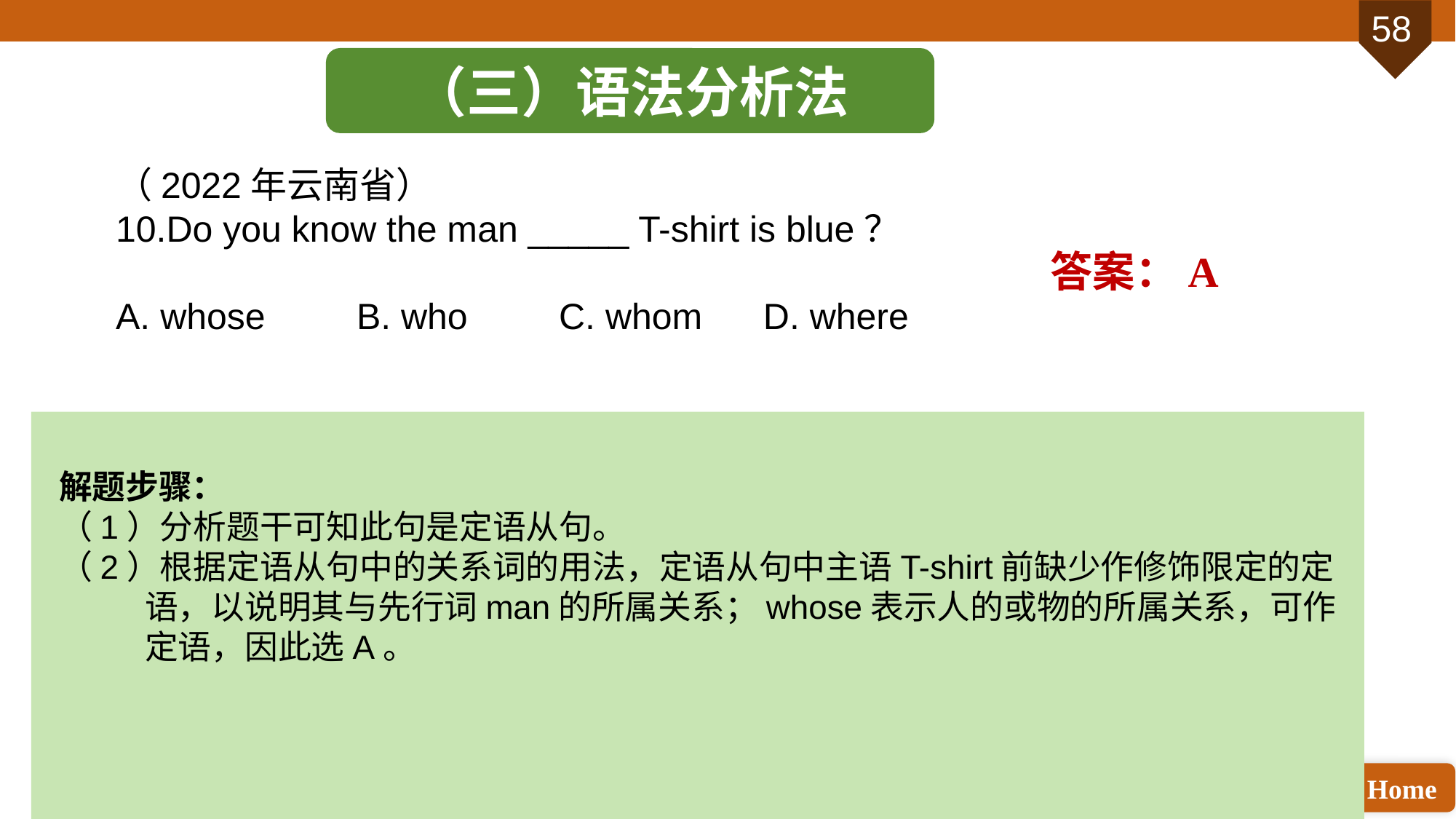

（三）语法分析法
（2022年云南省）
10.Do you know the man _____ T-shirt is blue？

A. whose         B. who         C. whom      D. where
 答案：A

解题步骤：
（1）分析题干可知此句是定语从句。
（2）根据定语从句中的关系词的用法，定语从句中主语T-shirt前缺少作修饰限定的定语，以说明其与先行词man的所属关系；whose表示人的或物的所属关系，可作定语，因此选A。